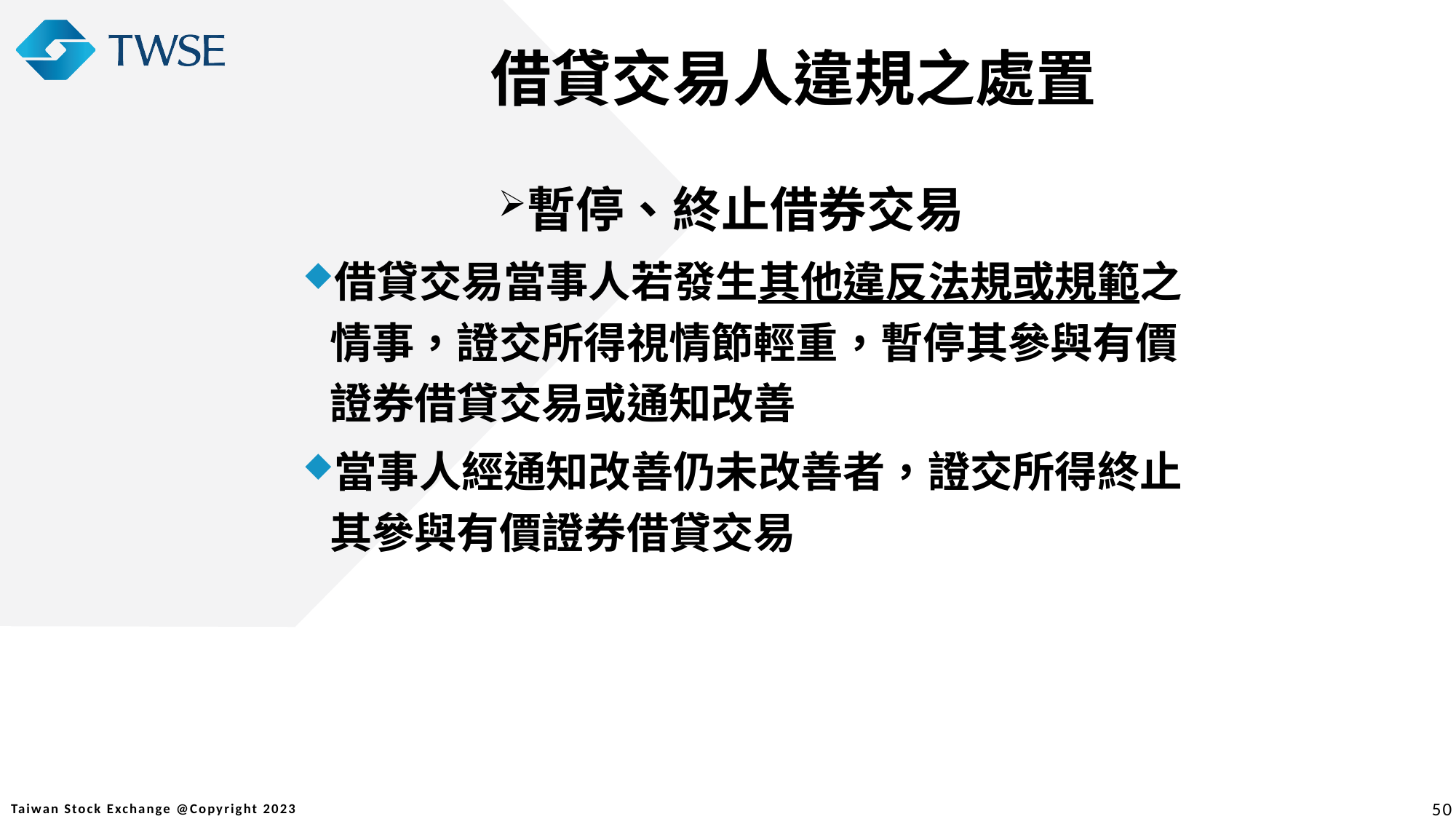

借貸交易人違規之處置
暫停、終止借券交易
借貸交易當事人若發生其他違反法規或規範之情事，證交所得視情節輕重，暫停其參與有價證券借貸交易或通知改善
當事人經通知改善仍未改善者，證交所得終止其參與有價證券借貸交易

50